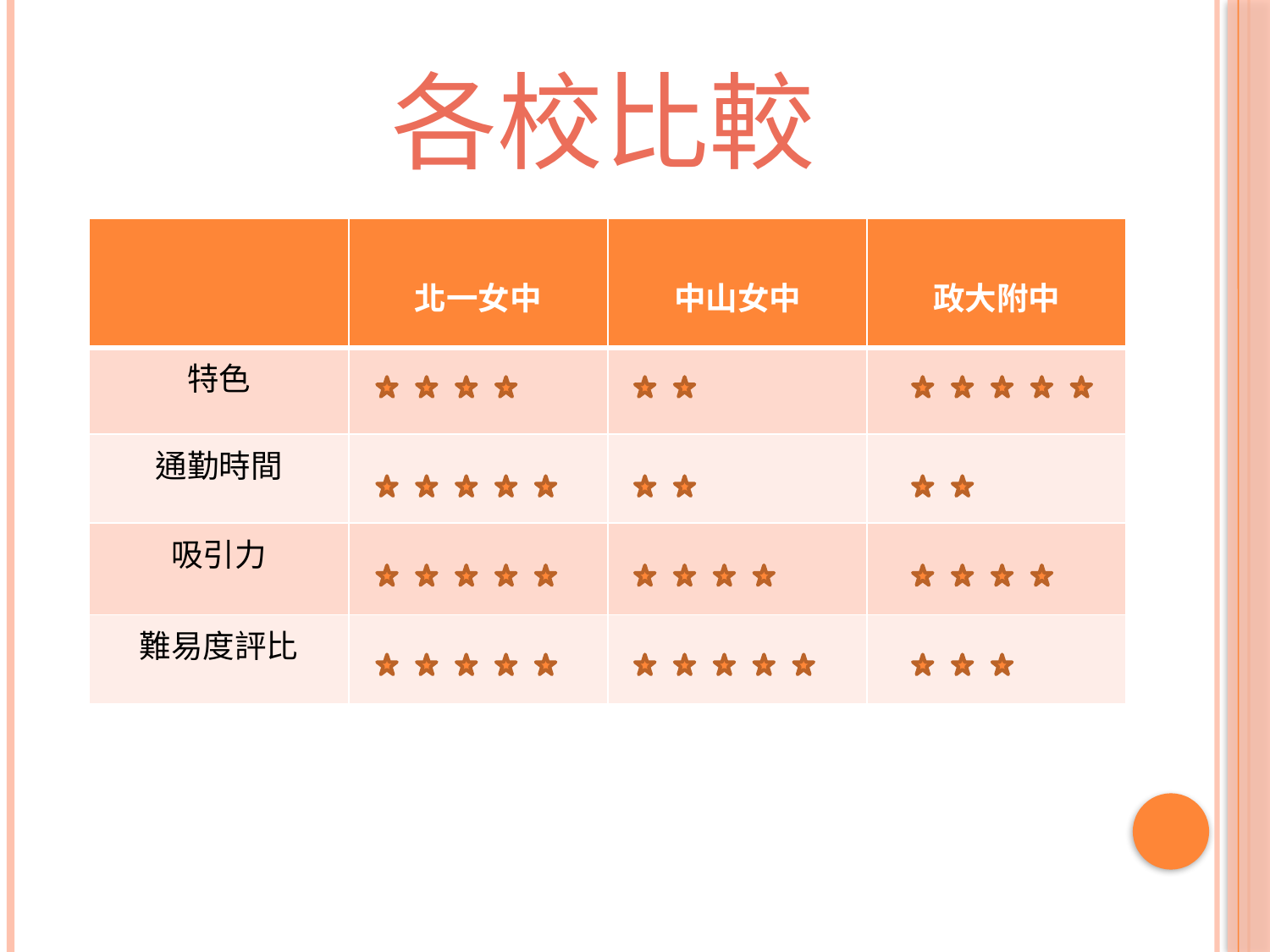

各校比較
|  | 北一女中 | 中山女中 | 政大附中 |
| --- | --- | --- | --- |
| 特色 |  |  |  |
| 通勤時間 |  |  |  |
| 吸引力 |  |  |  |
| 難易度評比 |  |  |  |